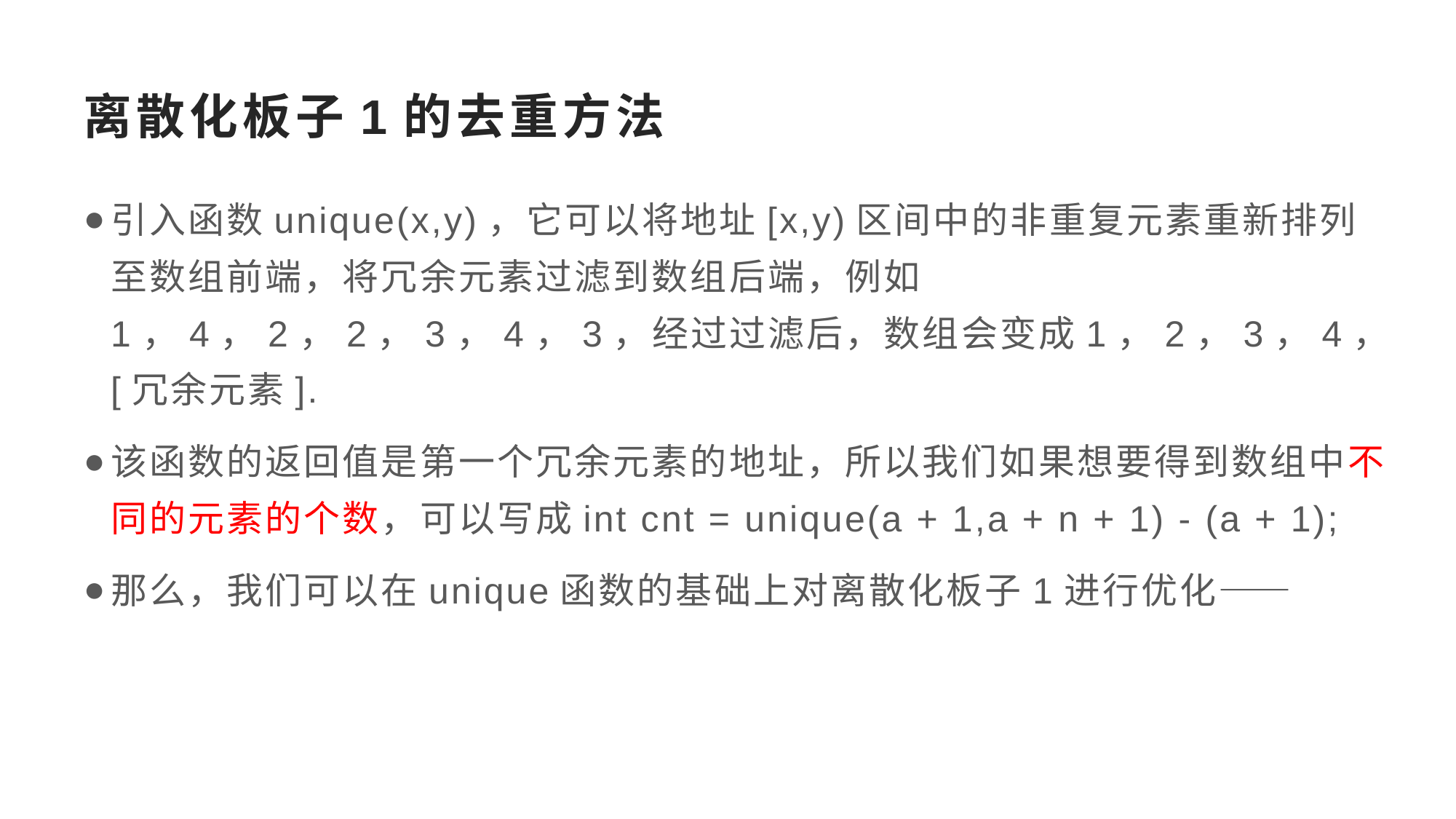

# 离散化板子1的去重方法
引入函数unique(x,y)，它可以将地址[x,y)区间中的非重复元素重新排列至数组前端，将冗余元素过滤到数组后端，例如1，4，2，2，3，4，3，经过过滤后，数组会变成1，2，3，4，[冗余元素].
该函数的返回值是第一个冗余元素的地址，所以我们如果想要得到数组中不同的元素的个数，可以写成int cnt = unique(a + 1,a + n + 1) - (a + 1);
那么，我们可以在unique函数的基础上对离散化板子1进行优化——